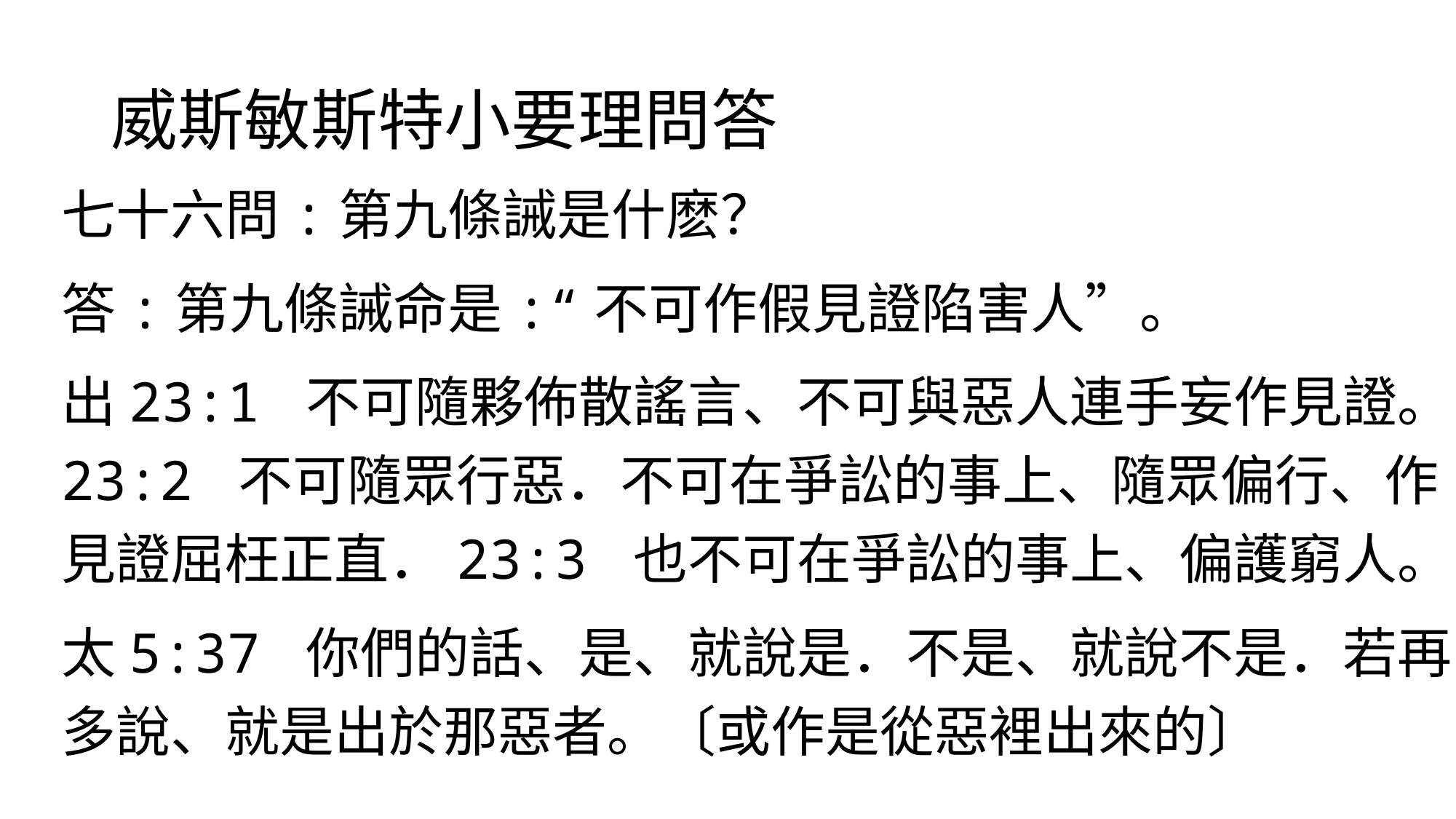

# 威斯敏斯特小要理問答
七十六問:第九條誡是什麽？
答:第九條誡命是:“不可作假見證陷害人”。
出23:1 不可隨夥佈散謠言、不可與惡人連手妄作見證。23:2 不可隨眾行惡．不可在爭訟的事上、隨眾偏行、作見證屈枉正直．23:3 也不可在爭訟的事上、偏護窮人。
太5:37 你們的話、是、就說是．不是、就說不是．若再多說、就是出於那惡者。〔或作是從惡裡出來的〕